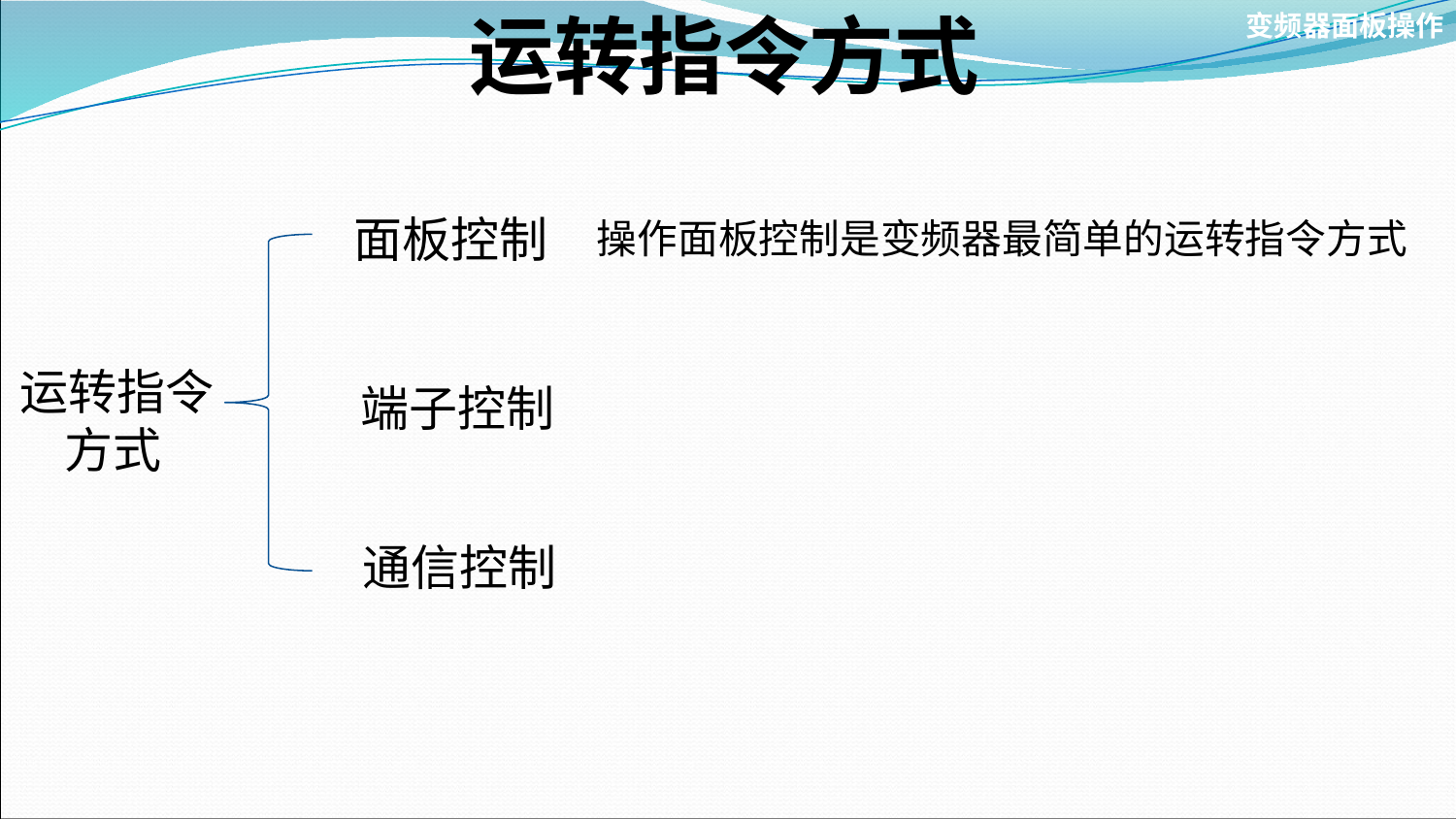

运转指令方式
变频器面板操作
面板控制
操作面板控制是变频器最简单的运转指令方式

运转指令
   方式
端子控制
通信控制
5